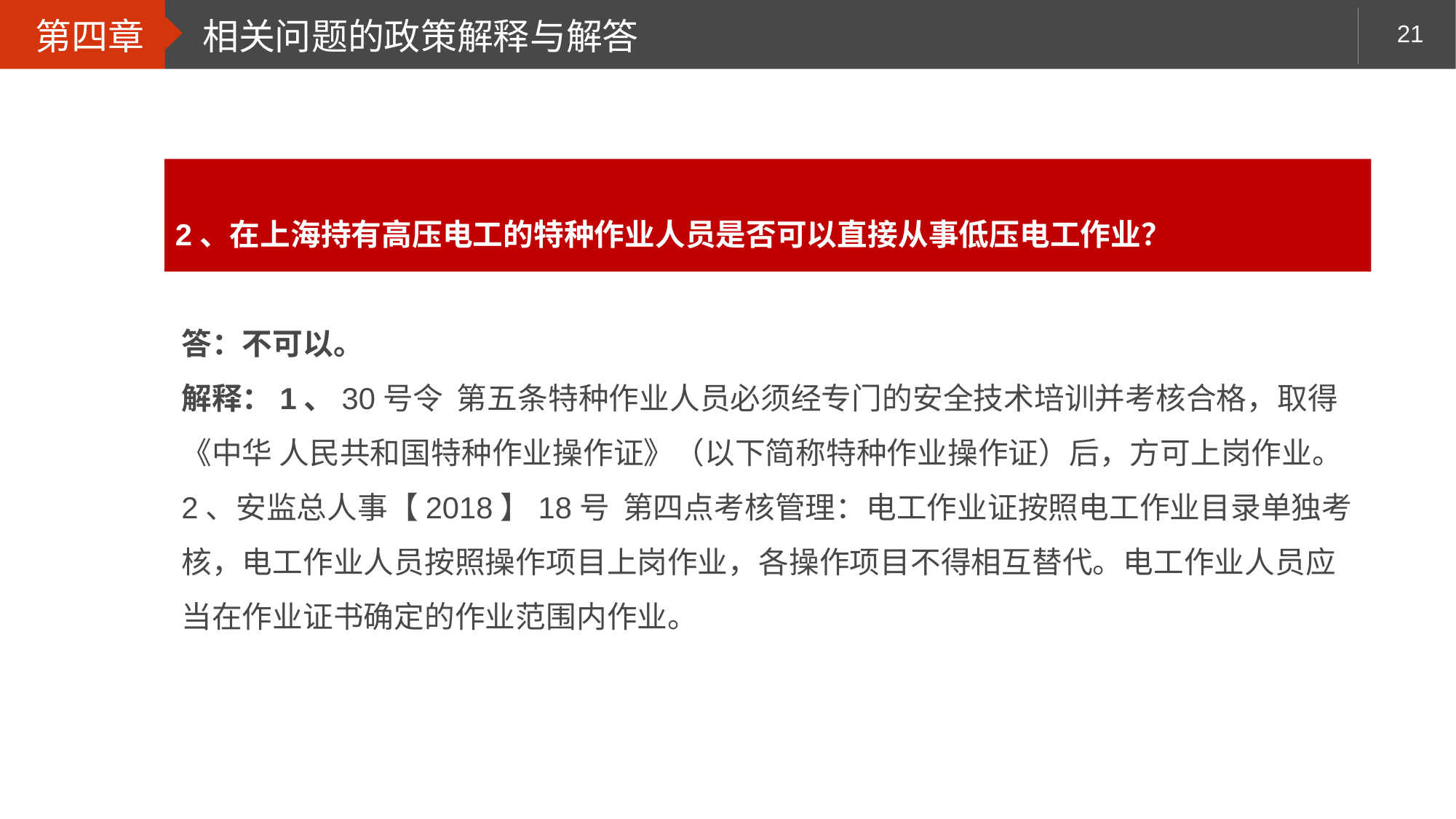

第四章
相关问题的政策解释与解答
2、在上海持有高压电工的特种作业人员是否可以直接从事低压电工作业？
答：不可以。
解释：1、30号令  第五条特种作业人员必须经专门的安全技术培训并考核合格，取得《中华 人民共和国特种作业操作证》（以下简称特种作业操作证）后，方可上岗作业。  2、安监总人事【2018】18号  第四点考核管理：电工作业证按照电工作业目录单独考核，电工作业人员按照操作项目上岗作业，各操作项目不得相互替代。电工作业人员应当在作业证书确定的作业范围内作业。